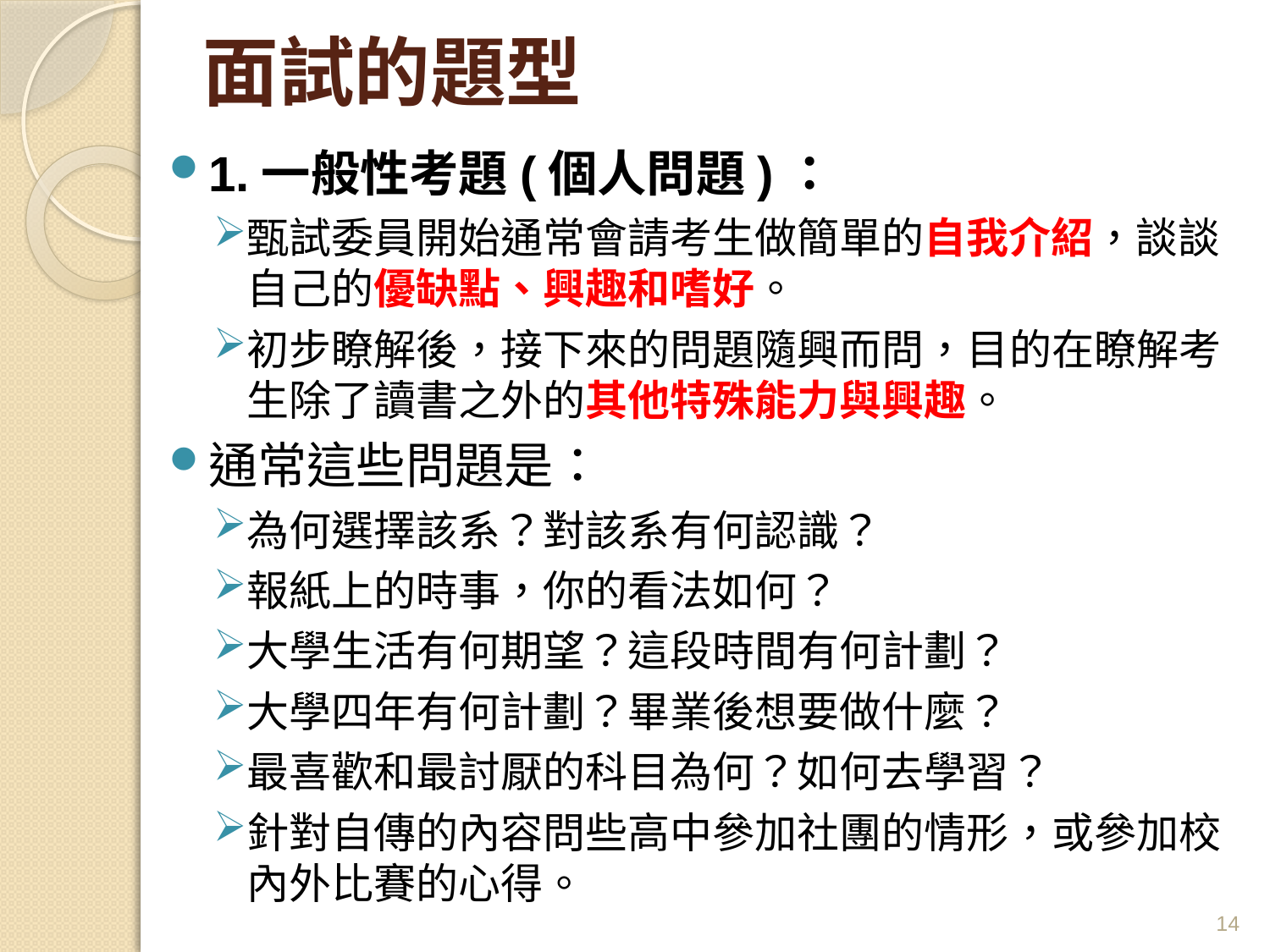

# 面試的題型
1.一般性考題(個人問題)：
甄試委員開始通常會請考生做簡單的自我介紹，談談自己的優缺點、興趣和嗜好。
初步瞭解後，接下來的問題隨興而問，目的在瞭解考生除了讀書之外的其他特殊能力與興趣。
通常這些問題是：
為何選擇該系？對該系有何認識？
報紙上的時事，你的看法如何？
大學生活有何期望？這段時間有何計劃？
大學四年有何計劃？畢業後想要做什麼？
最喜歡和最討厭的科目為何？如何去學習？
針對自傳的內容問些高中參加社團的情形，或參加校內外比賽的心得。

14